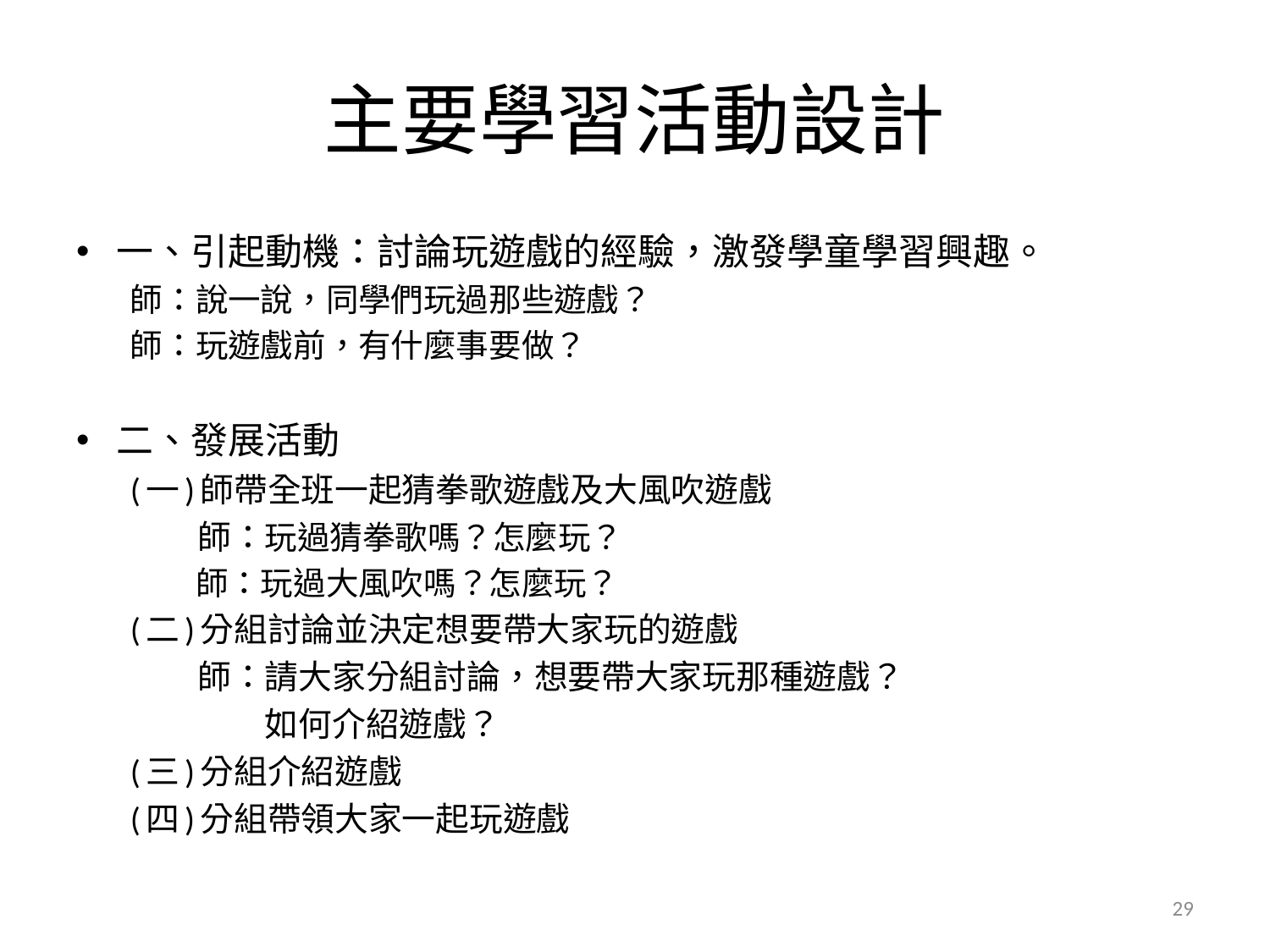

# 主要學習活動設計
一、引起動機：討論玩遊戲的經驗，激發學童學習興趣。
師：說一說，同學們玩過那些遊戲？
師：玩遊戲前，有什麼事要做？

二、發展活動
(一)師帶全班一起猜拳歌遊戲及大風吹遊戲
　　師：玩過猜拳歌嗎？怎麼玩？
　　師：玩過大風吹嗎？怎麼玩？
(二)分組討論並決定想要帶大家玩的遊戲
　　師：請大家分組討論，想要帶大家玩那種遊戲？
　　　　如何介紹遊戲？
(三)分組介紹遊戲
(四)分組帶領大家一起玩遊戲

29